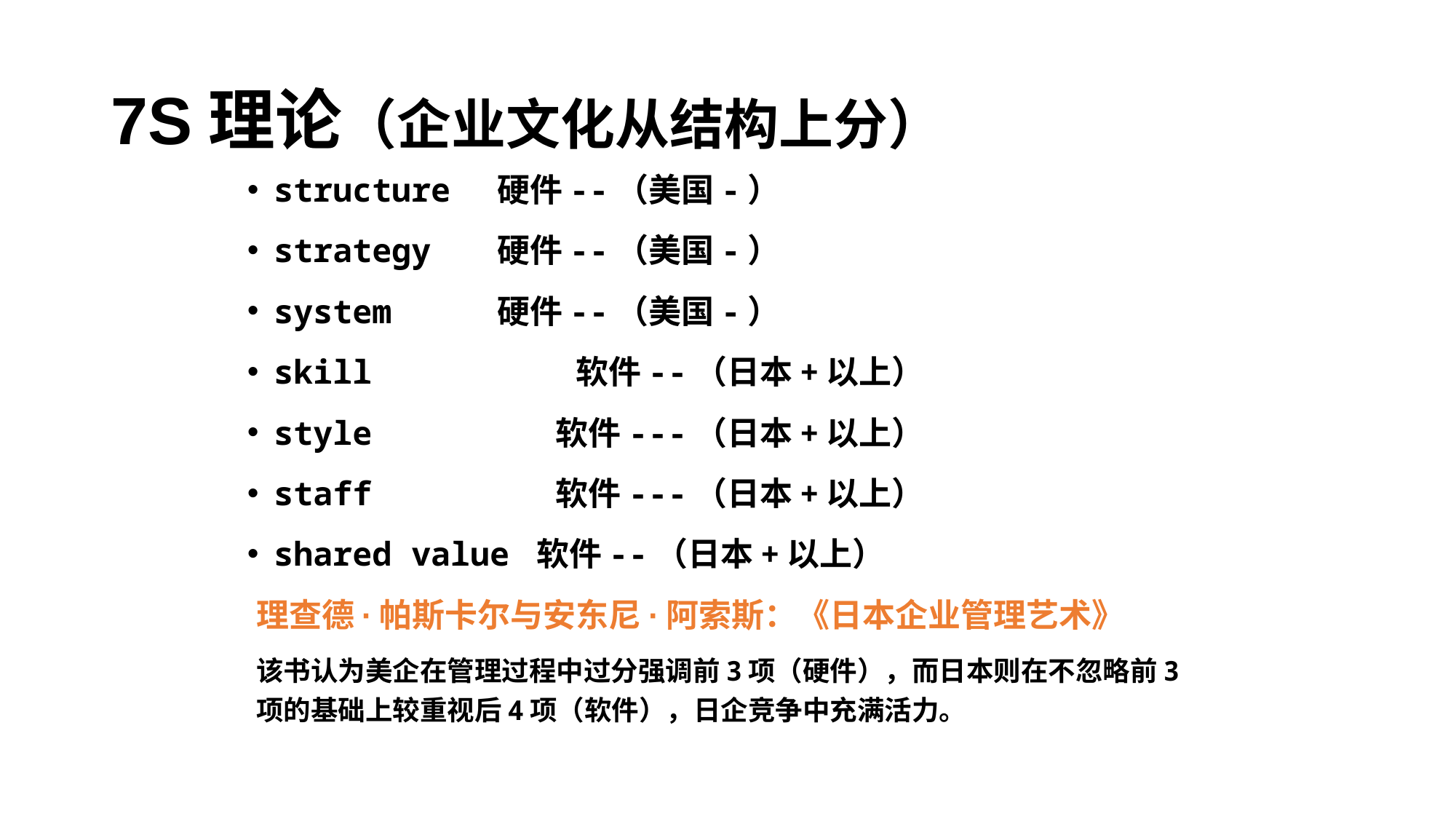

# 7S理论（企业文化从结构上分）
structure  硬件--（美国-）
strategy   硬件--（美国-）
system     硬件--（美国-）
skill          软件--（日本+以上）
style         软件---（日本+以上）
staff         软件---（日本+以上）
shared value 软件--（日本+以上）
理查德·帕斯卡尔与安东尼·阿索斯：《日本企业管理艺术》
该书认为美企在管理过程中过分强调前3项（硬件），而日本则在不忽略前3项的基础上较重视后4项（软件），日企竞争中充满活力。